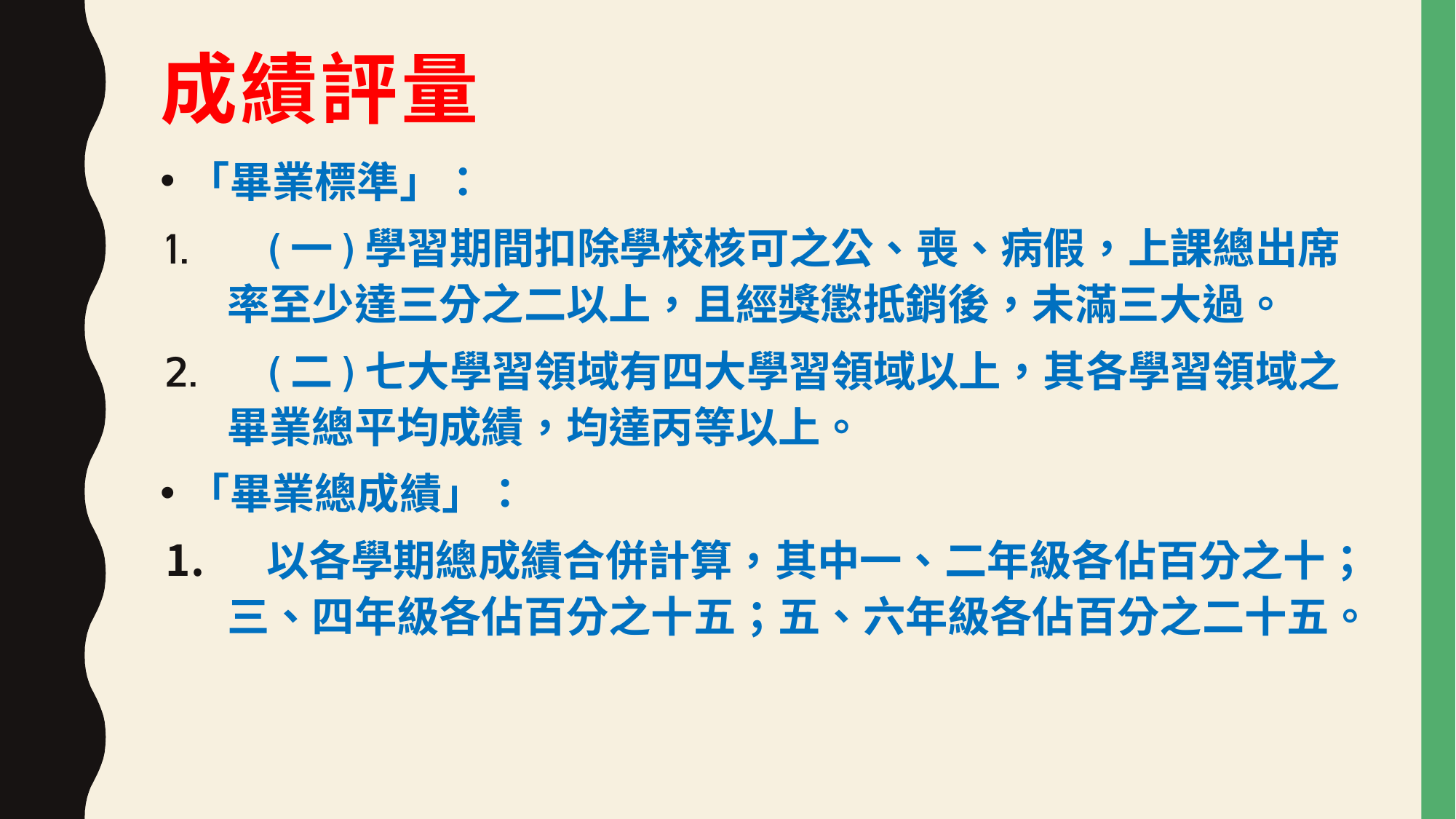

# 成績評量
「畢業標準」：
   (一)學習期間扣除學校核可之公、喪、病假，上課總出席率至少達三分之二以上，且經獎懲抵銷後，未滿三大過。
   (二)七大學習領域有四大學習領域以上，其各學習領域之畢業總平均成績，均達丙等以上。
「畢業總成績」：
   以各學期總成績合併計算，其中一、二年級各佔百分之十；三、四年級各佔百分之十五；五、六年級各佔百分之二十五。